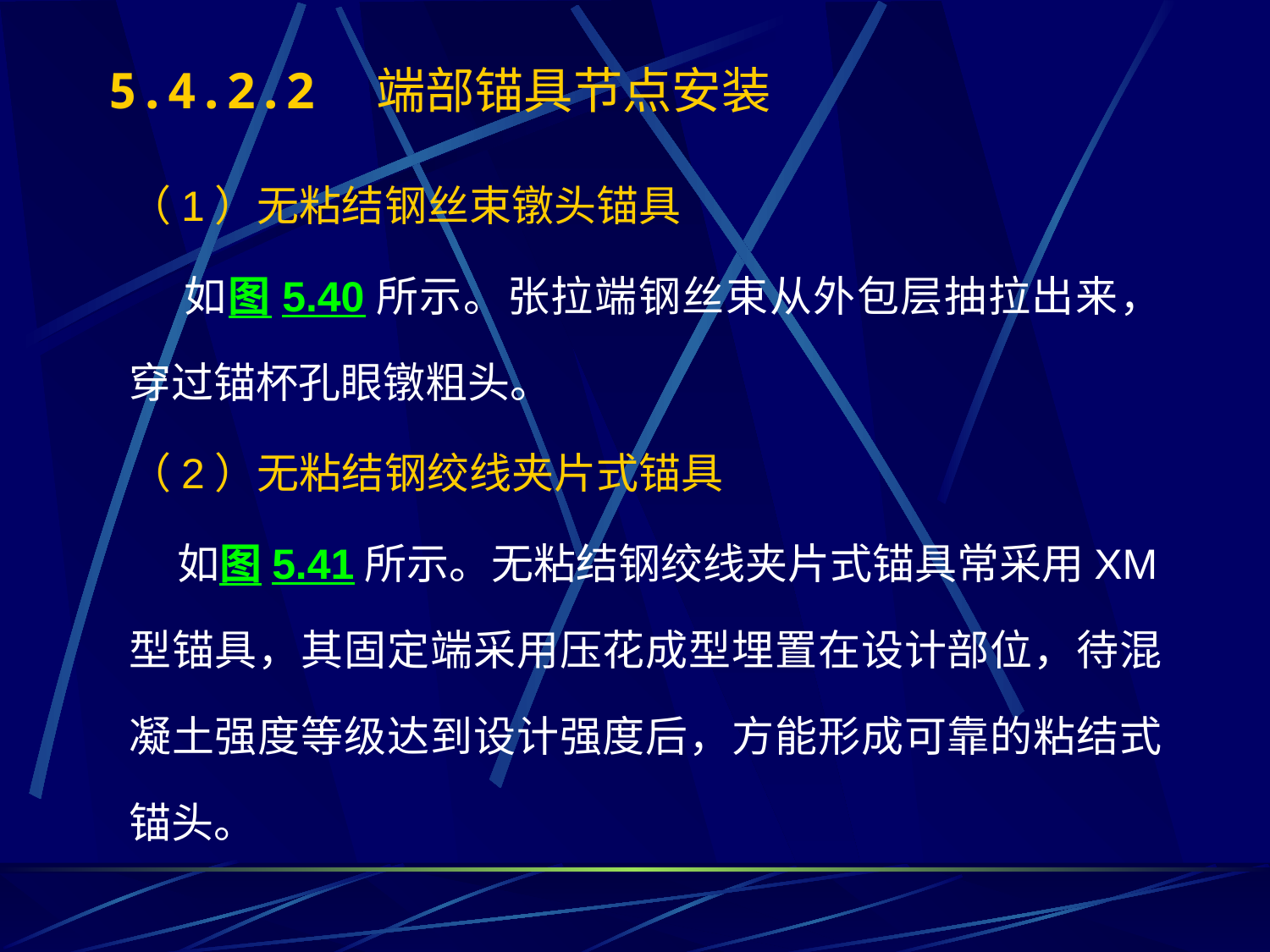

5.4.2.2　端部锚具节点安装
（1）无粘结钢丝束镦头锚具
    如图5.40所示。张拉端钢丝束从外包层抽拉出来，穿过锚杯孔眼镦粗头。
（2）无粘结钢绞线夹片式锚具
    如图5.41所示。无粘结钢绞线夹片式锚具常采用XM型锚具，其固定端采用压花成型埋置在设计部位，待混凝土强度等级达到设计强度后，方能形成可靠的粘结式锚头。